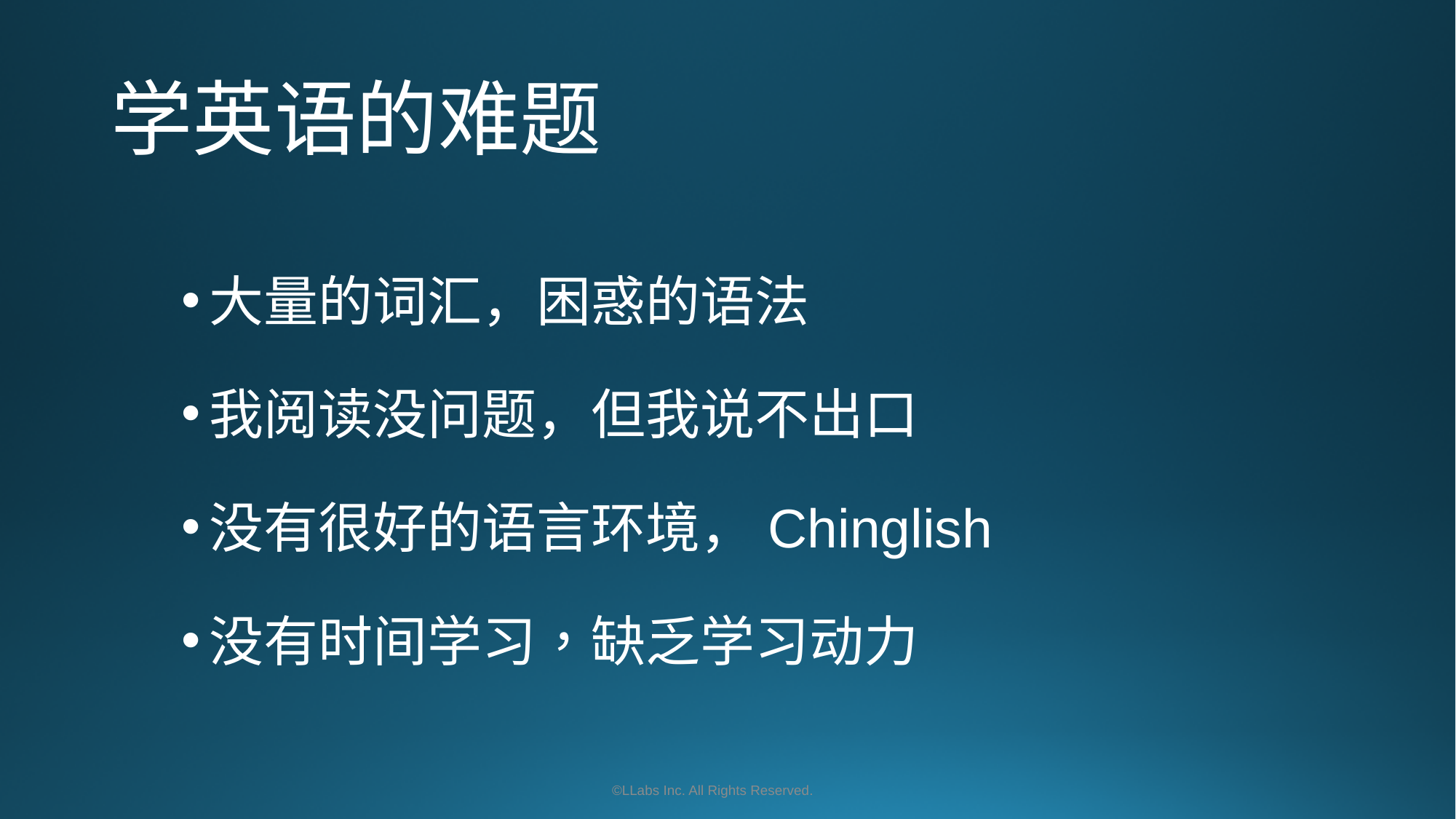

# 学英语的难题
大量的词汇，困惑的语法
我阅读没问题，但我说不出口
没有很好的语言环境，Chinglish
没有时间学习，缺乏学习动力